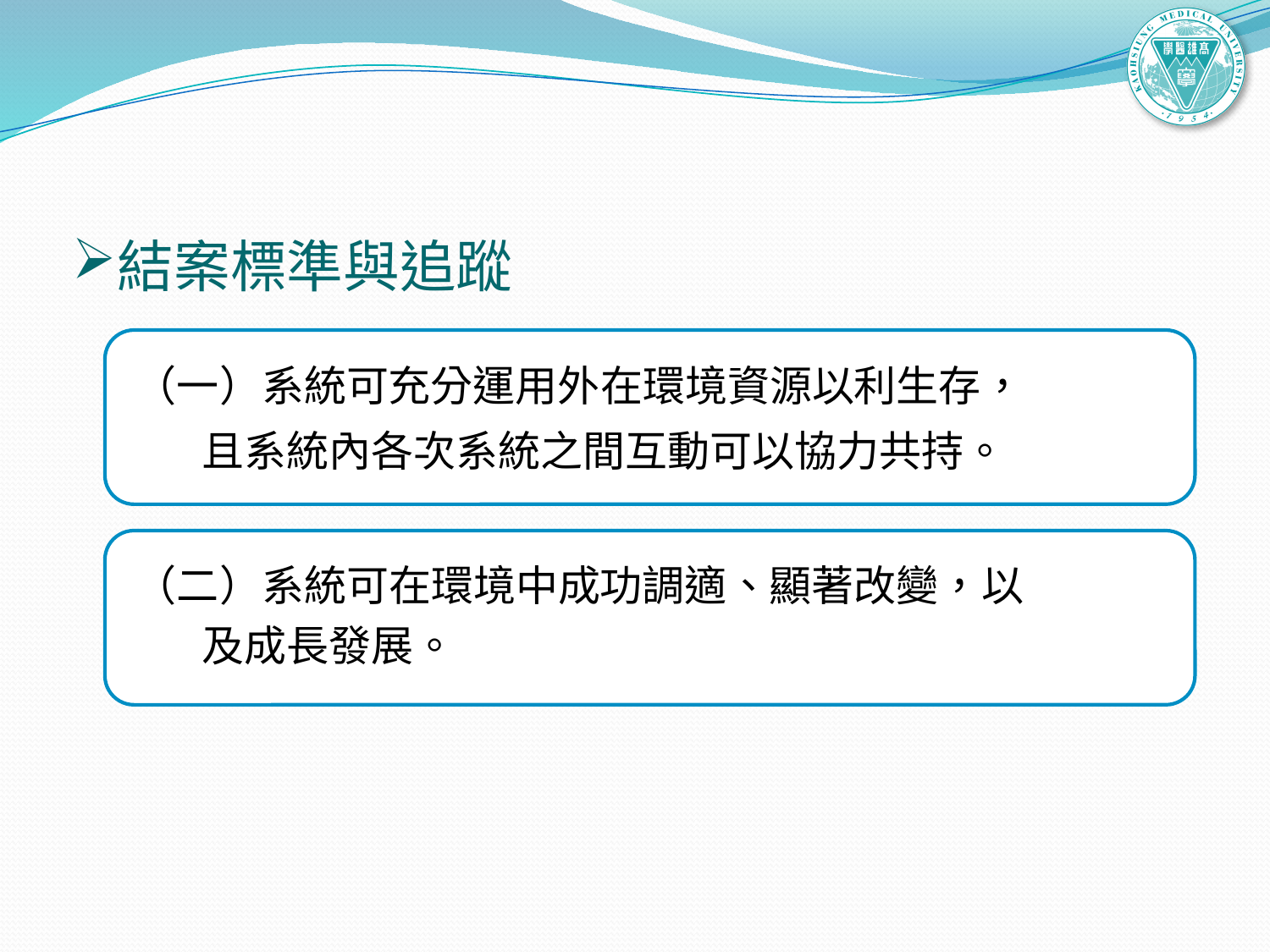

#
結案標準與追蹤
（一）系統可充分運用外在環境資源以利生存，
      且系統內各次系統之間互動可以協力共持。
（二）系統可在環境中成功調適、顯著改變，以
      及成長發展。